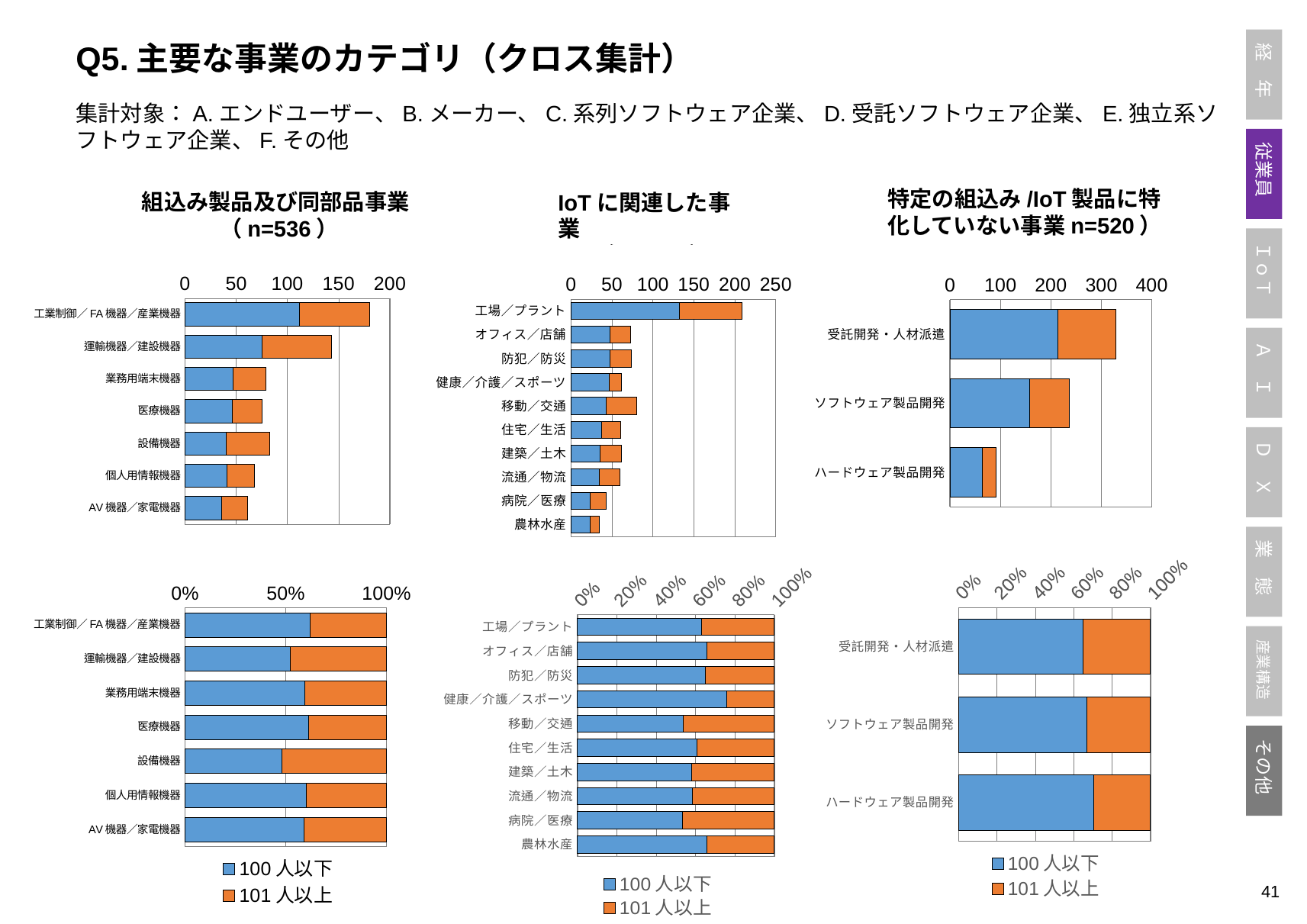

Q5.主要な事業のカテゴリ（クロス集計）
集計対象：A.エンドユーザー、B.メーカー、C.系列ソフトウェア企業、D.受託ソフトウェア企業、E.独立系ソフトウェア企業、F.その他
特定の組込み/IoT製品に特化していない事業n=520）
組込み製品及び同部品事業
（n=536）
IoTに関連した事業
（n=453）

### Chart

| Category | 100人以下 | 101人以上 |
|---|---|---|
| 工場／プラント | 132.0 | 77.0 |
| オフィス／店舗 | 48.0 | 25.0 |
| 防犯／防災 | 48.0 | 26.0 |
| 健康／介護／スポーツ | 47.0 | 15.0 |
| 移動／交通 | 43.0 | 37.0 |
| 住宅／生活 | 37.0 | 24.0 |
| 建築／土木 | 36.0 | 26.0 |
| 流通／物流 | 35.0 | 25.0 |
| 病院／医療 | 23.0 | 20.0 |
| 農林水産 | 23.0 | 12.0 |

### Chart

| Category | 100人以下 | 101人以上 |
|---|---|---|
| 受託開発・人材派遣 | 214.0 | 115.0 |
| ソフトウェア製品開発 | 158.0 | 79.0 |
| ハードウェア製品開発 | 64.0 | 27.0 |

### Chart

| Category | 100人以下 | 101人以上 |
|---|---|---|
| 工業制御／FA機器／産業機器 | 112.0 | 68.0 |
| 運輸機器／建設機器 | 75.0 | 68.0 |
| 業務用端末機器 | 47.0 | 32.0 |
| 医療機器 | 46.0 | 29.0 |
| 設備機器 | 40.0 | 43.0 |
| 個人用情報機器 | 41.0 | 27.0 |
| AV機器／家電機器 | 36.0 | 25.0 |

### Chart

| Category | 100人以下 | 101人以上 |
|---|---|---|
| 工業制御／FA機器／産業機器 | 0.6222222222222222 | 0.37777777777777777 |
| 運輸機器／建設機器 | 0.5244755244755245 | 0.4755244755244755 |
| 業務用端末機器 | 0.5949367088607594 | 0.4050632911392405 |
| 医療機器 | 0.6133333333333333 | 0.38666666666666666 |
| 設備機器 | 0.4819277108433735 | 0.5180722891566265 |
| 個人用情報機器 | 0.6029411764705882 | 0.39705882352941174 |
| AV機器／家電機器 | 0.5901639344262295 | 0.4098360655737705 |

### Chart

| Category | 100人以下 | 101人以上 |
|---|---|---|
| 受託開発・人材派遣 | 0.6504559270516718 | 0.3495440729483283 |
| ソフトウェア製品開発 | 0.6666666666666666 | 0.3333333333333333 |
| ハードウェア製品開発 | 0.7032967032967034 | 0.2967032967032967 |

### Chart

| Category | 100人以下 | 101人以上 |
|---|---|---|
| 工場／プラント | 0.631578947368421 | 0.3684210526315789 |
| オフィス／店舗 | 0.6575342465753424 | 0.3424657534246575 |
| 防犯／防災 | 0.6486486486486487 | 0.35135135135135137 |
| 健康／介護／スポーツ | 0.7580645161290323 | 0.24193548387096775 |
| 移動／交通 | 0.5375 | 0.4625 |
| 住宅／生活 | 0.6065573770491803 | 0.39344262295081966 |
| 建築／土木 | 0.5806451612903226 | 0.41935483870967744 |
| 流通／物流 | 0.5833333333333334 | 0.4166666666666667 |
| 病院／医療 | 0.5348837209302325 | 0.46511627906976744 |
| 農林水産 | 0.6571428571428571 | 0.34285714285714286 |
41